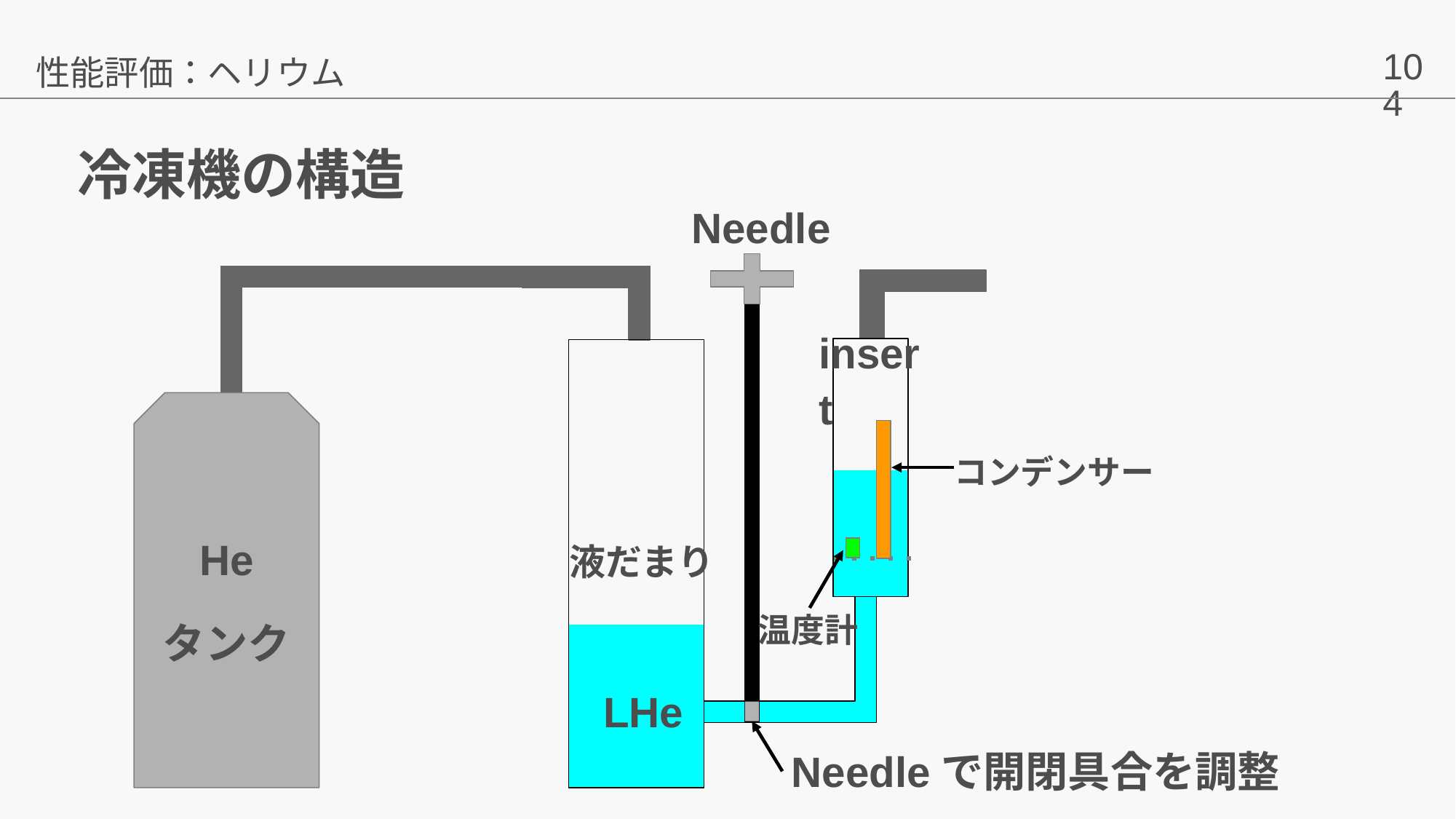

性能評価：ヘリウム
# 冷凍機の構造
Needle

insert

He
タンク

コンデンサー

液だまり

温度計

LHe

Needleで開閉具合を調整